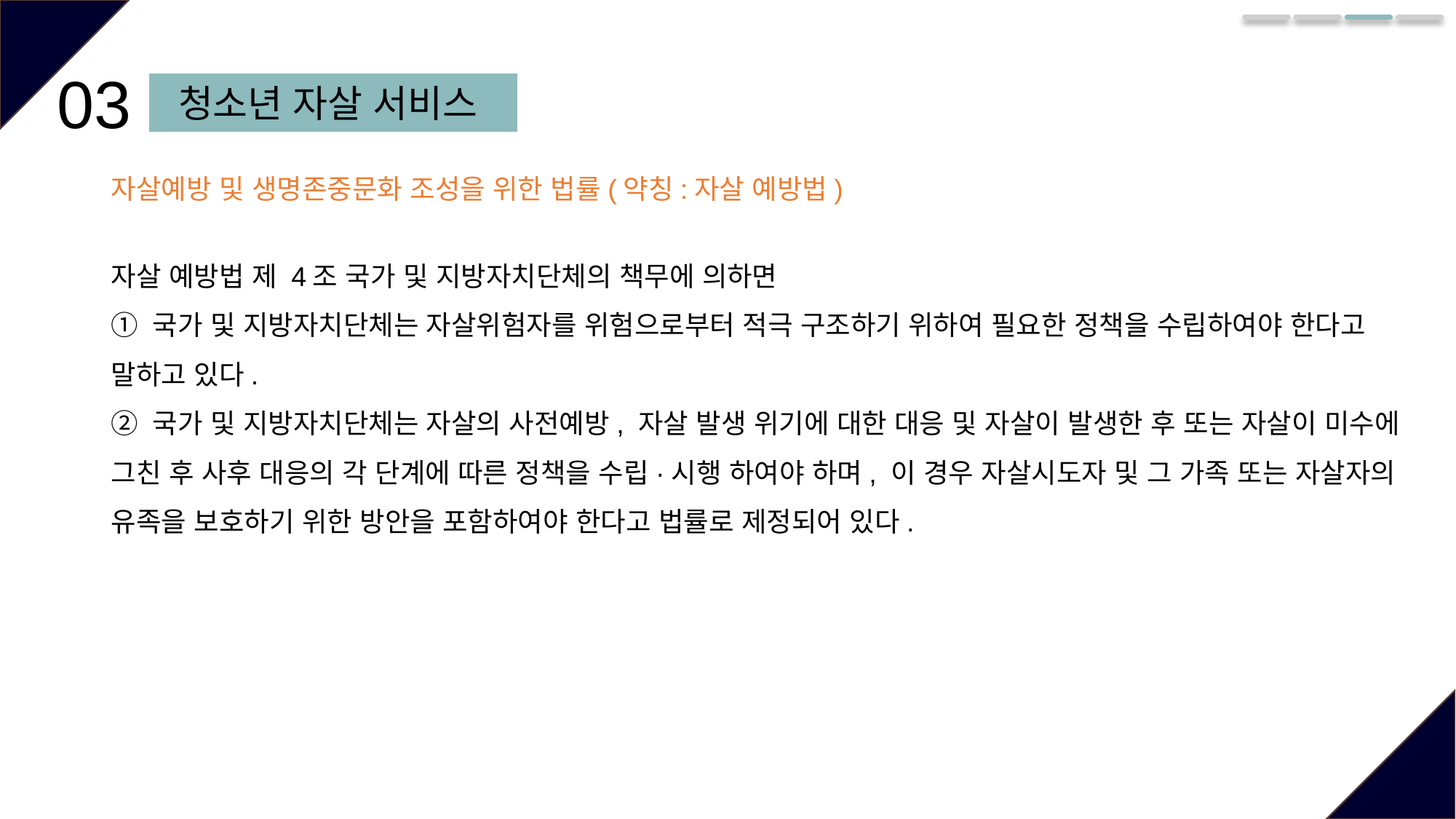

03
청소년 자살 서비스
자살예방 및 생명존중문화 조성을 위한 법률(약칭:자살 예방법)
자살 예방법 제 4조 국가 및 지방자치단체의 책무에 의하면
① 국가 및 지방자치단체는 자살위험자를 위험으로부터 적극 구조하기 위하여 필요한 정책을 수립하여야 한다고 말하고 있다.
② 국가 및 지방자치단체는 자살의 사전예방, 자살 발생 위기에 대한 대응 및 자살이 발생한 후 또는 자살이 미수에 그친 후 사후 대응의 각 단계에 따른 정책을 수립·시행 하여야 하며, 이 경우 자살시도자 및 그 가족 또는 자살자의 유족을 보호하기 위한 방안을 포함하여야 한다고 법률로 제정되어 있다.